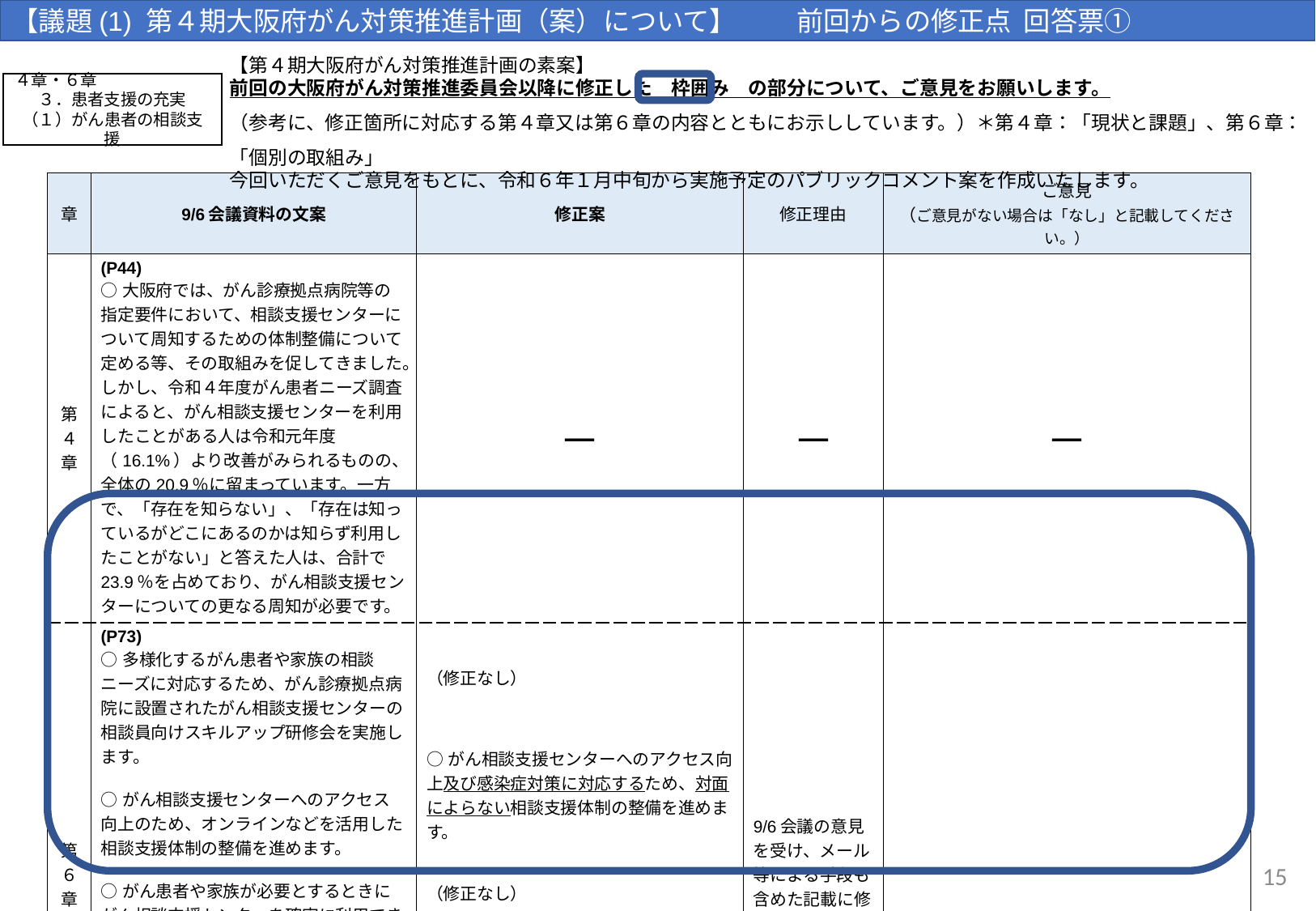

【議題(1) 第４期大阪府がん対策推進計画（案）について】 　　前回からの修正点  回答票①
【第４期大阪府がん対策推進計画の素案】
前回の大阪府がん対策推進委員会以降に修正した　枠囲み　の部分について、ご意見をお願いします。
（参考に、修正箇所に対応する第４章又は第６章の内容とともにお示ししています。）＊第４章：「現状と課題」、第６章：「個別の取組み」
今回いただくご意見をもとに、令和６年１月中旬から実施予定のパブリックコメント案を作成いたします。

４章・６章
３．患者支援の充実
（１）がん患者の相談支援
| 章 | 9/6会議資料の文案 | 修正案 | 修正理由 | ご意見 （ご意見がない場合は「なし」と記載してください。） |
| --- | --- | --- | --- | --- |
| 第４章 | (P44) ○大阪府では、がん診療拠点病院等の指定要件において、相談支援センターについて周知するための体制整備について定める等、その取組みを促してきました。しかし、令和４年度がん患者ニーズ調査によると、がん相談支援センターを利用したことがある人は令和元年度（16.1%）より改善がみられるものの、全体の20.9％に留まっています。一方で、「存在を知らない」、「存在は知っているがどこにあるのかは知らず利用したことがない」と答えた人は、合計で23.9％を占めており、がん相談支援センターについての更なる周知が必要です。 | － | － | － |
| 第６章 | (P73) ○多様化するがん患者や家族の相談ニーズに対応するため、がん診療拠点病院に設置されたがん相談支援センターの相談員向けスキルアップ研修会を実施します。   ○がん相談支援センターへのアクセス向上のため、オンラインなどを活用した相談支援体制の整備を進めます。   ○がん患者や家族が必要とするときにがん相談支援センターを確実に利用できるよう、院内掲示の充実を図ることはもとより、主治医等医療従事者からもがん患者や家族に相談支援センターの紹介がされるよう働きかけます。また、ホームページや療養情報冊子「おおさかがんサポートブック」、チラシ等を用いて広く院外の方にもがん相談支援センターの周知を行います。 | （修正なし）  ○がん相談支援センターへのアクセス向上及び感染症対策に対応するため、対面によらない相談支援体制の整備を進めます。 （修正なし） | 9/6会議の意見を受け、メール等による手段も含めた記載に修正。 |  |

15